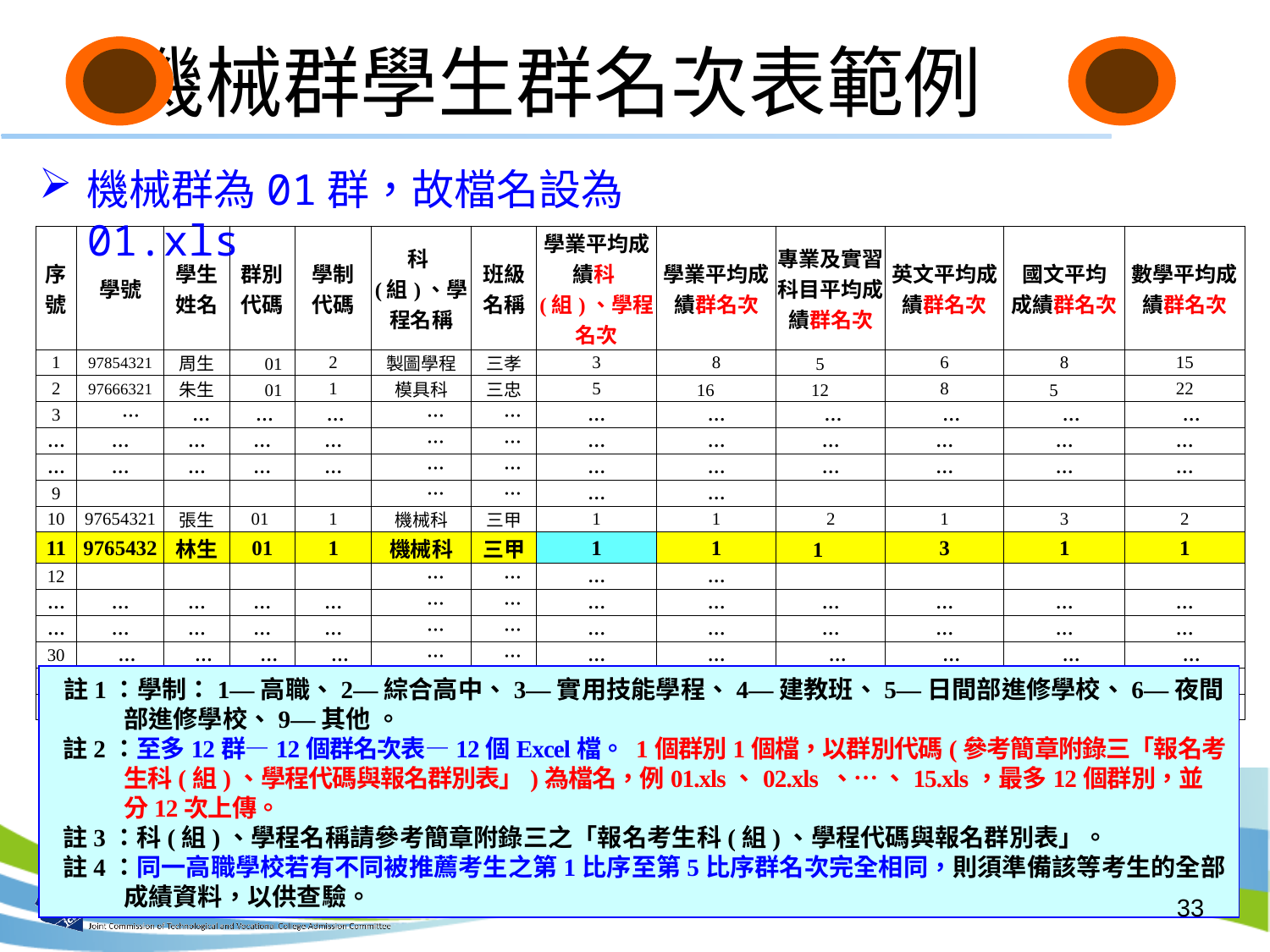

# 機械群學生群名次表範例

機械群為01群，故檔名設為01.xls
| 序號 | 學號 | 學生 姓名 | 群別 代碼 | 學制 代碼 | 科(組)、學程名稱 | 班級 名稱 | 學業平均成 績科(組)、學程名次 | 學業平均成績群名次 | 專業及實習科目平均成績群名次 | 英文平均成績群名次 | 國文平均 成績群名次 | 數學平均成績群名次 |
| --- | --- | --- | --- | --- | --- | --- | --- | --- | --- | --- | --- | --- |
| 1 | 97854321 | 周生 | 01 | 2 | 製圖學程 | 三孝 | 3 | 8 | 5 | 6 | 8 | 15 |
| 2 | 97666321 | 朱生 | 01 | 1 | 模具科 | 三忠 | 5 | 16 | 12 | 8 | 5 | 22 |
| 3 | … | … | … | … | … | … | … | … | … | … | … | … |
| … | … | … | … | … | … | … | … | … | … | … | … | … |
| … | … | … | … | … | … | … | … | … | … | … | … | … |
| 9 |  |  |  |  | … | … | … | … |  |  |  |  |
| 10 | 97654321 | 張生 | 01 | 1 | 機械科 | 三甲 | 1 | 1 | 2 | 1 | 3 | 2 |
| 11 | 9765432 | 林生 | 01 | 1 | 機械科 | 三甲 | 1 | 1 | 1 | 3 | 1 | 1 |
| 12 |  |  |  |  | … | … | … | … |  |  |  |  |
| … | … | … | … | … | … | … | … | … | … | … | … | … |
| … | … | … | … | … | … | … | … | … | … | … | … | … |
| 30 | … | … | … | … | … | … | … | … | … | … | … | … |
| 31 | … | … | … | … | … | … | … | … | … | … | … | … |
| 32 | 97888999 | 陳生 | 01 | 3 | 板金科 | 三金 | 8 | 25 | 18 | 21 | 15 | 13 |
 註1：學制：1—高職、2—綜合高中、3—實用技能學程、4—建教班、5—日間部進修學校、6—夜間部進修學校、9—其他 。
 註2：至多12群—12個群名次表—12個Excel檔。 1個群別1個檔，以群別代碼(參考簡章附錄三「報名考生科(組)、學程代碼與報名群別表」)為檔名，例01.xls、02.xls 、… 、15.xls，最多12個群別，並分12次上傳。
 註3：科(組)、學程名稱請參考簡章附錄三之「報名考生科(組)、學程代碼與報名群別表」。
 註4：同一高職學校若有不同被推薦考生之第1比序至第5比序群名次完全相同，則須準備該等考生的全部成績資料，以供查驗。
33